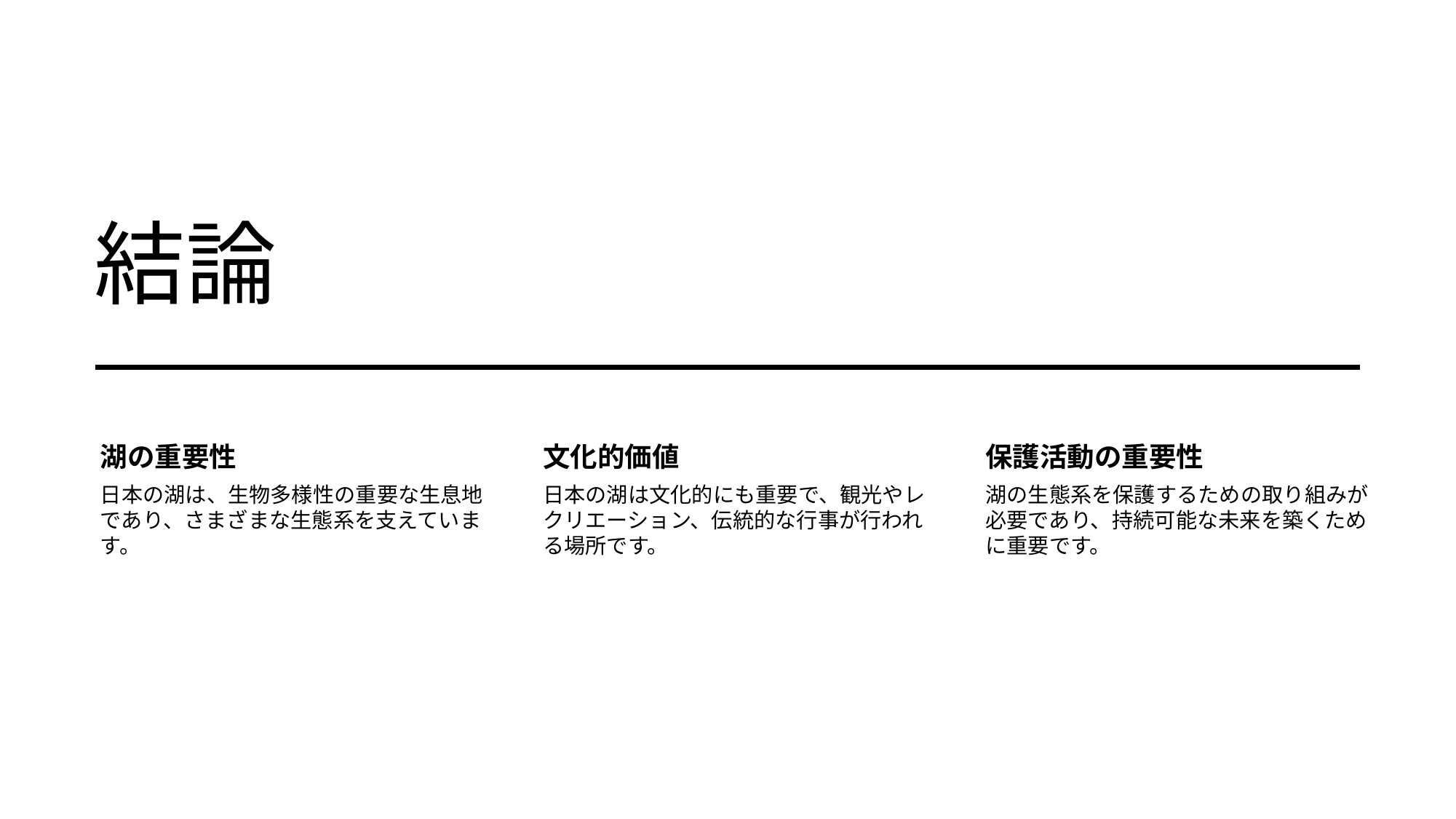

# 結論
湖の重要性
日本の湖は、生物多様性の重要な生息地であり、さまざまな生態系を支えています。
文化的価値
日本の湖は文化的にも重要で、観光やレクリエーション、伝統的な行事が行われる場所です。
保護活動の重要性
湖の生態系を保護するための取り組みが必要であり、持続可能な未来を築くために重要です。